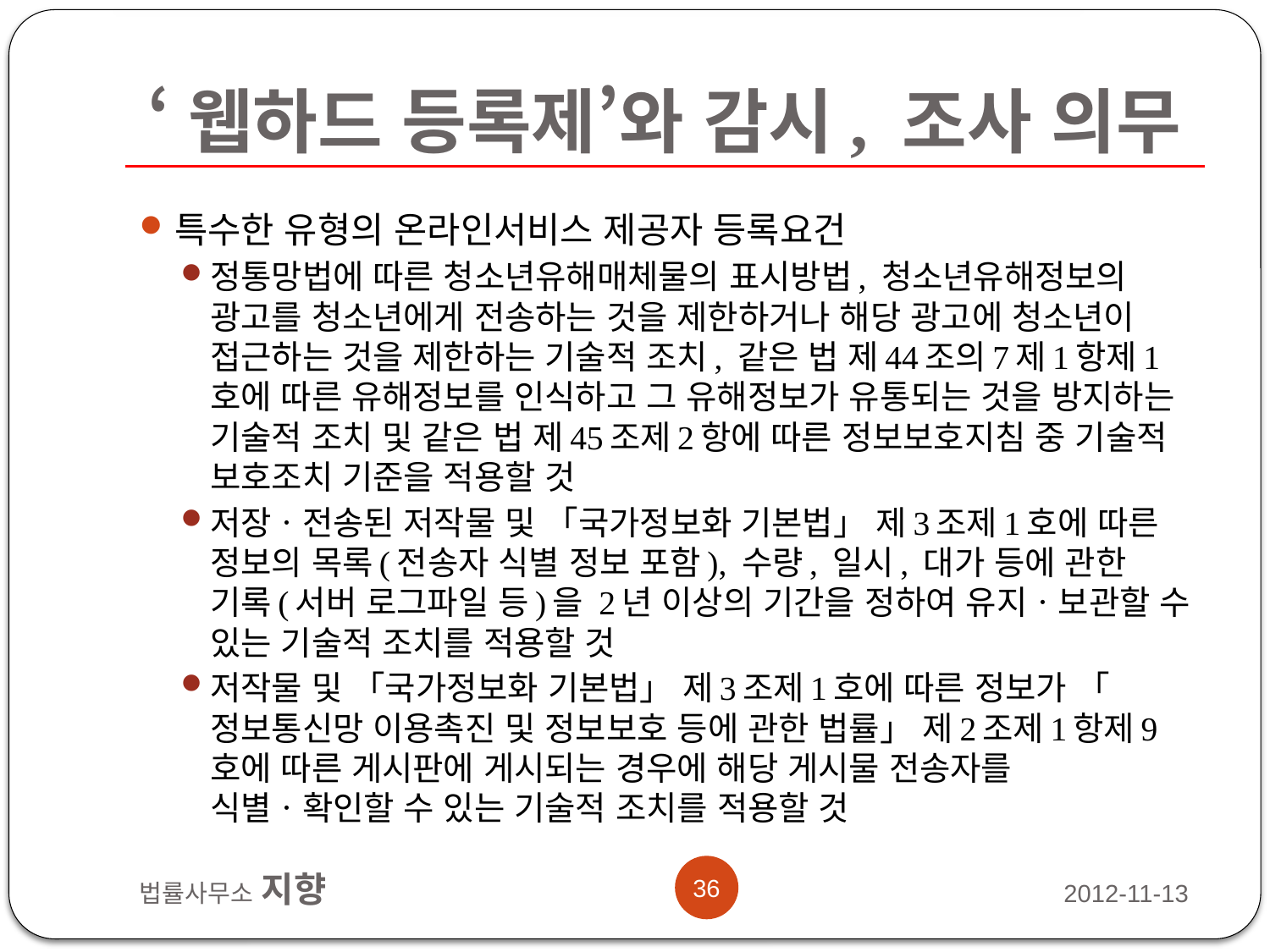

# ‘웹하드 등록제’와 감시, 조사 의무
특수한 유형의 온라인서비스 제공자 등록요건
정통망법에 따른 청소년유해매체물의 표시방법, 청소년유해정보의 광고를 청소년에게 전송하는 것을 제한하거나 해당 광고에 청소년이 접근하는 것을 제한하는 기술적 조치, 같은 법 제44조의7제1항제1호에 따른 유해정보를 인식하고 그 유해정보가 유통되는 것을 방지하는 기술적 조치 및 같은 법 제45조제2항에 따른 정보보호지침 중 기술적 보호조치 기준을 적용할 것
저장ㆍ전송된 저작물 및 「국가정보화 기본법」 제3조제1호에 따른 정보의 목록(전송자 식별 정보 포함), 수량, 일시, 대가 등에 관한 기록(서버 로그파일 등)을 2년 이상의 기간을 정하여 유지ㆍ보관할 수 있는 기술적 조치를 적용할 것
저작물 및 「국가정보화 기본법」 제3조제1호에 따른 정보가 「정보통신망 이용촉진 및 정보보호 등에 관한 법률」 제2조제1항제9호에 따른 게시판에 게시되는 경우에 해당 게시물 전송자를 식별ㆍ확인할 수 있는 기술적 조치를 적용할 것

36
법률사무소 지향
2012-11-13